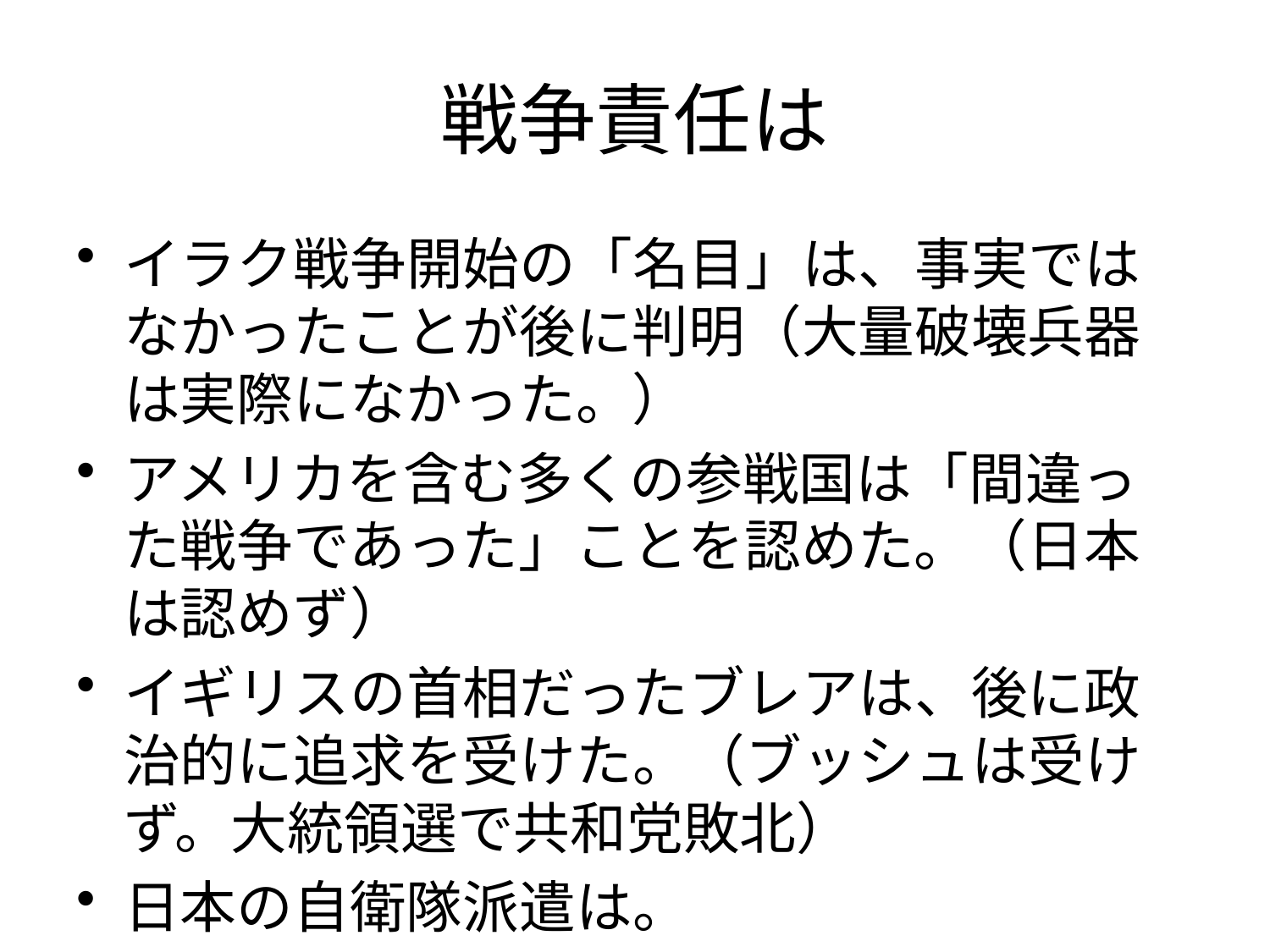

# 戦争責任は
イラク戦争開始の「名目」は、事実ではなかったことが後に判明（大量破壊兵器は実際になかった。）
アメリカを含む多くの参戦国は「間違った戦争であった」ことを認めた。（日本は認めず）
イギリスの首相だったブレアは、後に政治的に追求を受けた。（ブッシュは受けず。大統領選で共和党敗北）
日本の自衛隊派遣は。